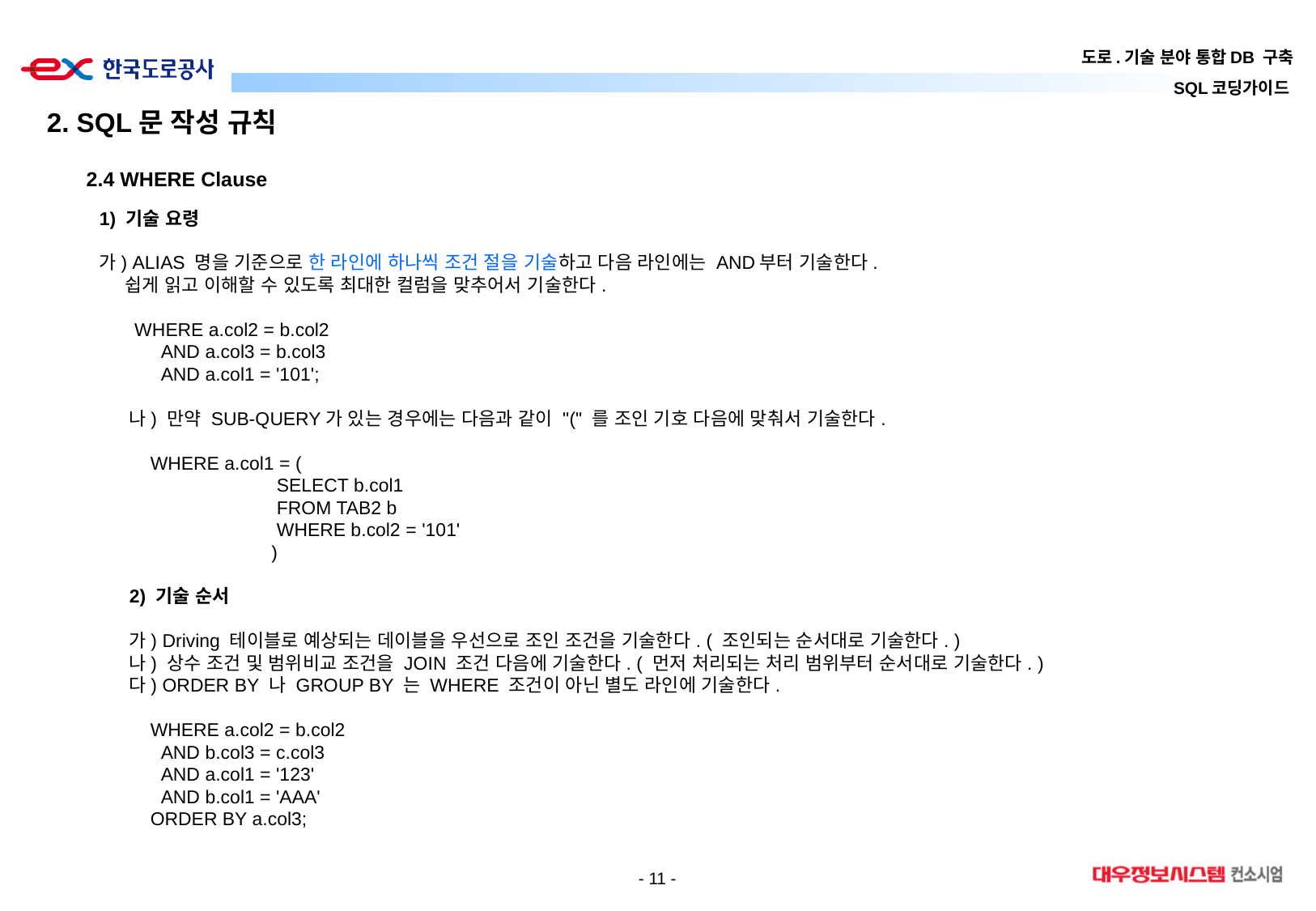

2. SQL문 작성 규칙
2.4 WHERE Clause
1) 기술 요령

가) ALIAS 명을 기준으로 한 라인에 하나씩 조건 절을 기술하고 다음 라인에는 AND부터 기술한다.
    쉽게 읽고 이해할 수 있도록 최대한 컬럼을 맞추어서 기술한다.

 WHERE a.col2 = b.col2
      AND a.col3 = b.col3
      AND a.col1 = '101';

나) 만약 SUB-QUERY가 있는 경우에는 다음과 같이 "(" 를 조인 기호 다음에 맞춰서 기술한다.

    WHERE a.col1 = (
                            SELECT b.col1
                            FROM TAB2 b
                            WHERE b.col2 = '101'
                           )

2) 기술 순서

가) Driving 테이블로 예상되는 데이블을 우선으로 조인 조건을 기술한다. ( 조인되는 순서대로 기술한다. )
나) 상수 조건 및 범위비교 조건을 JOIN 조건 다음에 기술한다. ( 먼저 처리되는 처리 범위부터 순서대로 기술한다. )
다) ORDER BY 나 GROUP BY 는 WHERE 조건이 아닌 별도 라인에 기술한다.

    WHERE a.col2 = b.col2
      AND b.col3 = c.col3
      AND a.col1 = '123'
      AND b.col1 = 'AAA'
    ORDER BY a.col3;